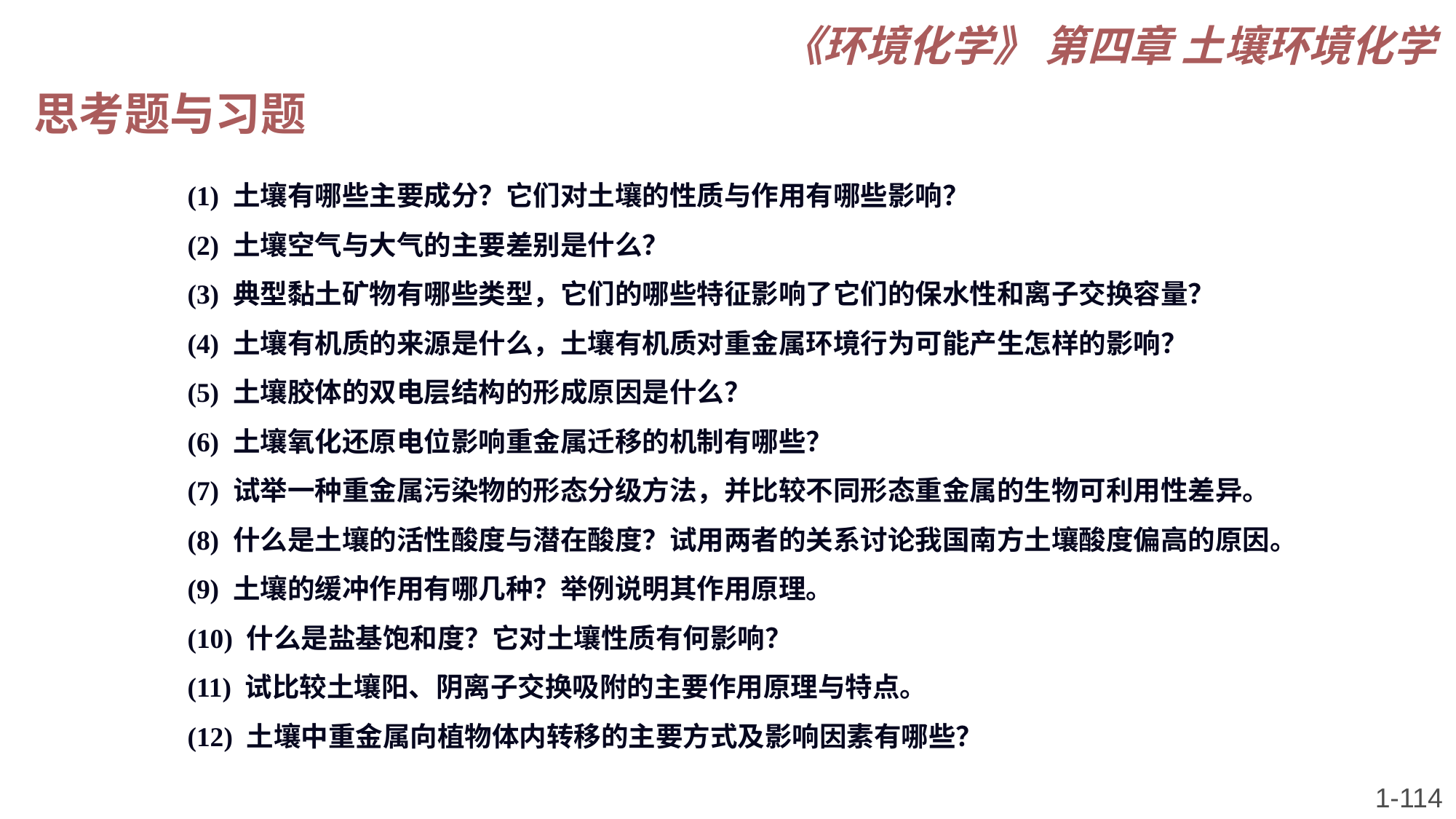

《环境化学》 第四章 土壤环境化学
思考题与习题
(1) 土壤有哪些主要成分？它们对土壤的性质与作用有哪些影响？
(2) 土壤空气与大气的主要差别是什么？
(3) 典型黏土矿物有哪些类型，它们的哪些特征影响了它们的保水性和离子交换容量？
(4) 土壤有机质的来源是什么，土壤有机质对重金属环境行为可能产生怎样的影响？
(5) 土壤胶体的双电层结构的形成原因是什么？
(6) 土壤氧化还原电位影响重金属迁移的机制有哪些？
(7) 试举一种重金属污染物的形态分级方法，并比较不同形态重金属的生物可利用性差异。
(8) 什么是土壤的活性酸度与潜在酸度？试用两者的关系讨论我国南方土壤酸度偏高的原因。
(9) 土壤的缓冲作用有哪几种？举例说明其作用原理。
(10) 什么是盐基饱和度？它对土壤性质有何影响？
(11) 试比较土壤阳、阴离子交换吸附的主要作用原理与特点。
(12) 土壤中重金属向植物体内转移的主要方式及影响因素有哪些？
1-114